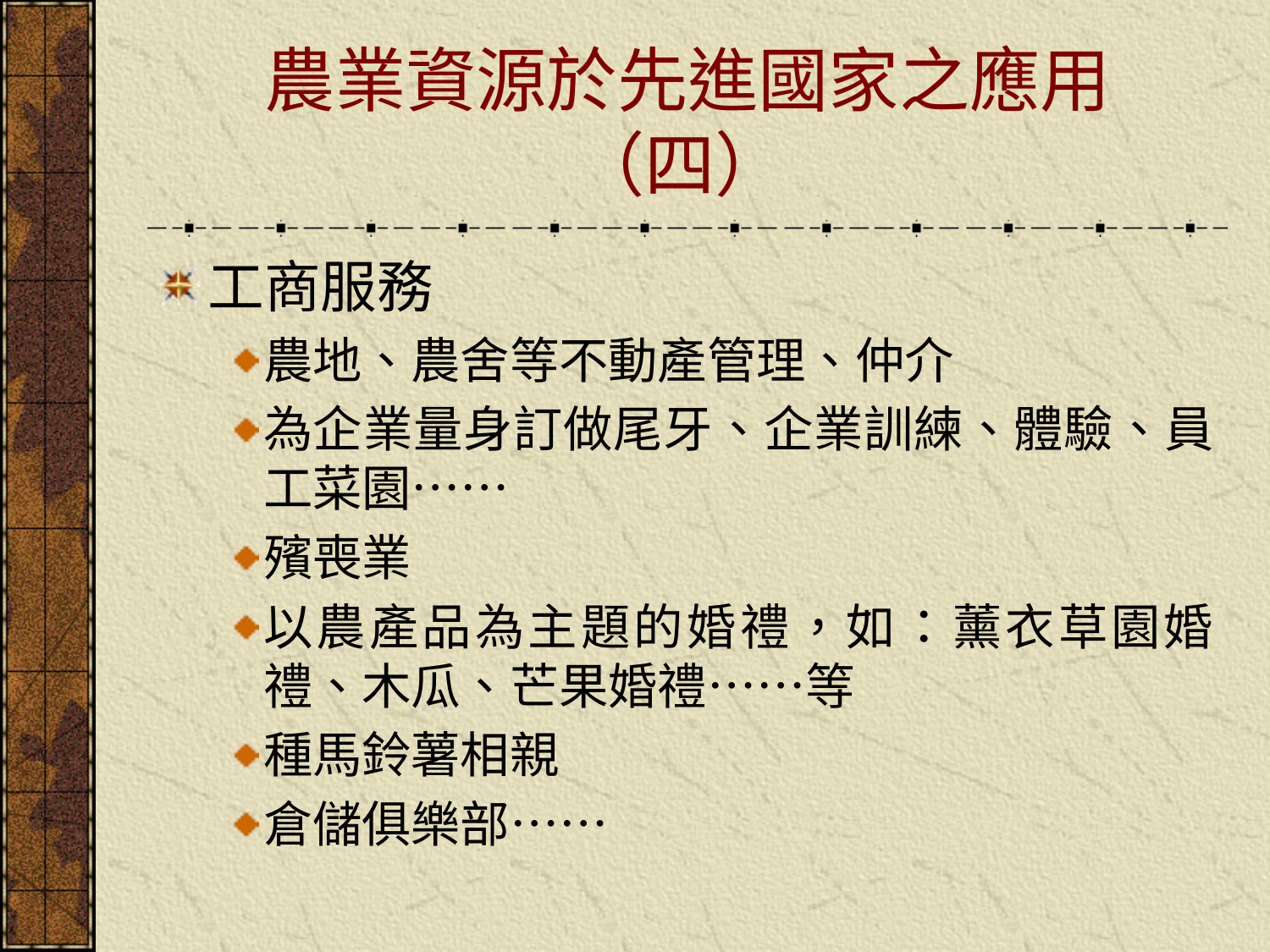

# 農業資源於先進國家之應用（四）
工商服務
農地、農舍等不動產管理、仲介
為企業量身訂做尾牙、企業訓練、體驗、員工菜園……
殯喪業
以農產品為主題的婚禮，如：薰衣草園婚禮、木瓜、芒果婚禮……等
種馬鈴薯相親
倉儲俱樂部……